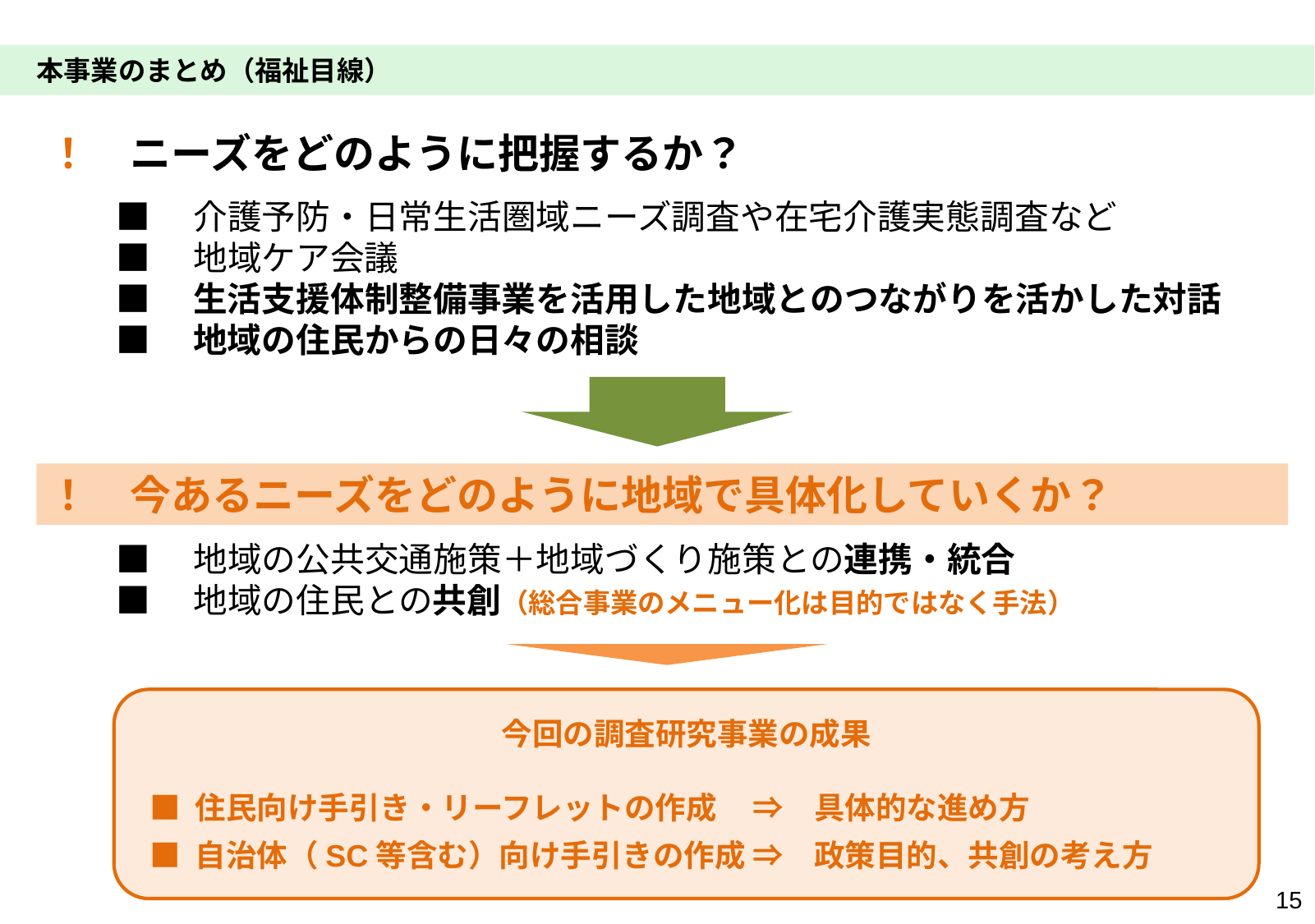

本事業のまとめ（福祉目線）
！　ニーズをどのように把握するか？
■　介護予防・日常生活圏域ニーズ調査や在宅介護実態調査など
■　地域ケア会議
■　生活支援体制整備事業を活用した地域とのつながりを活かした対話
■　地域の住民からの日々の相談

！　今あるニーズをどのように地域で具体化していくか？
■　地域の公共交通施策＋地域づくり施策との連携・統合
■　地域の住民との共創（総合事業のメニュー化は目的ではなく手法）

今回の調査研究事業の成果

■ 住民向け手引き・リーフレットの作成	⇒　具体的な進め方
■ 自治体（SC等含む）向け手引きの作成	⇒　政策目的、共創の考え方
15